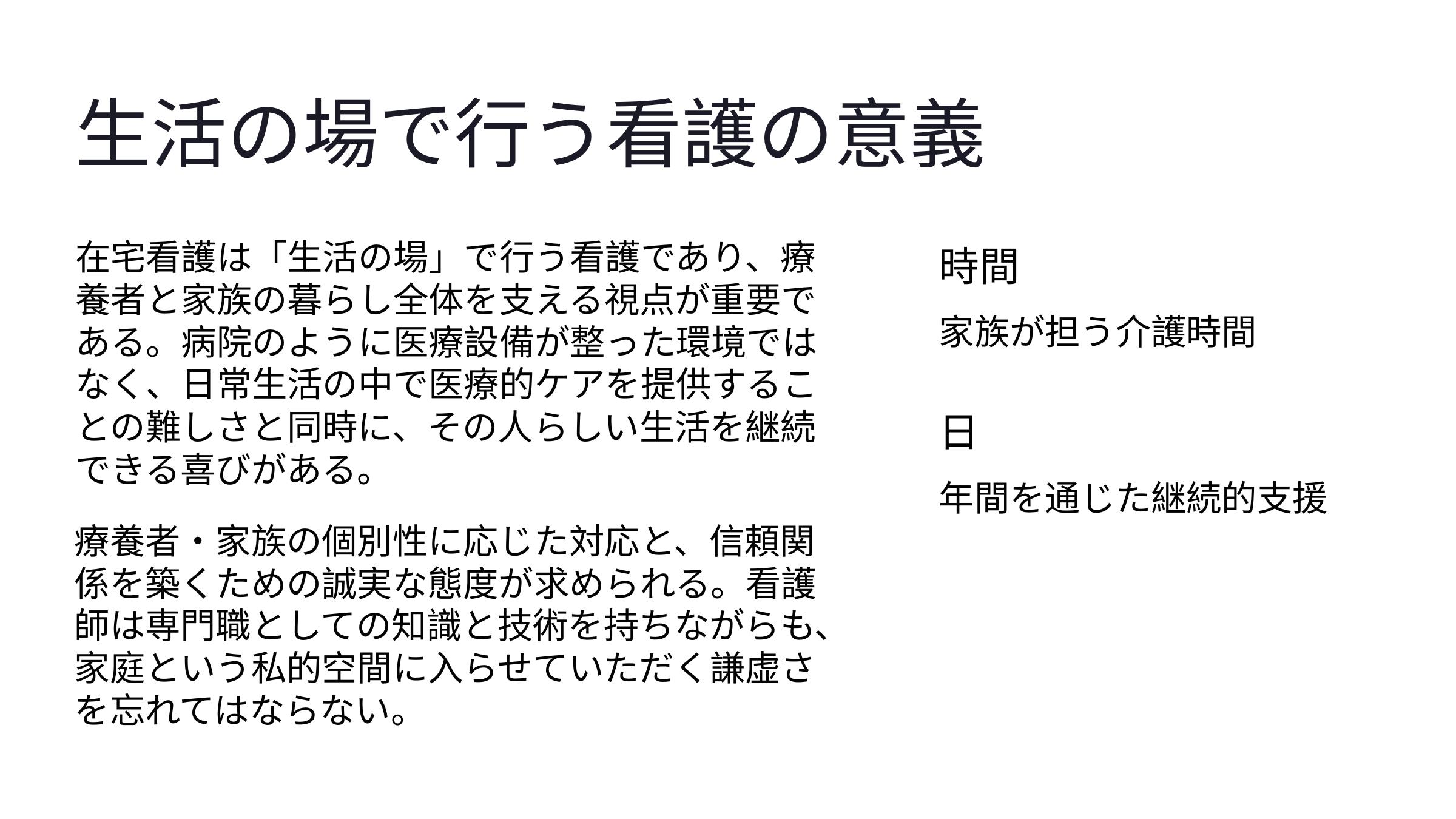

生活の場で行う看護の意義
在宅看護は「生活の場」で行う看護であり、療養者と家族の暮らし全体を支える視点が重要である。病院のように医療設備が整った環境ではなく、日常生活の中で医療的ケアを提供することの難しさと同時に、その人らしい生活を継続できる喜びがある。
時間
家族が担う介護時間
日
年間を通じた継続的支援
療養者・家族の個別性に応じた対応と、信頼関係を築くための誠実な態度が求められる。看護師は専門職としての知識と技術を持ちながらも、家庭という私的空間に入らせていただく謙虚さを忘れてはならない。